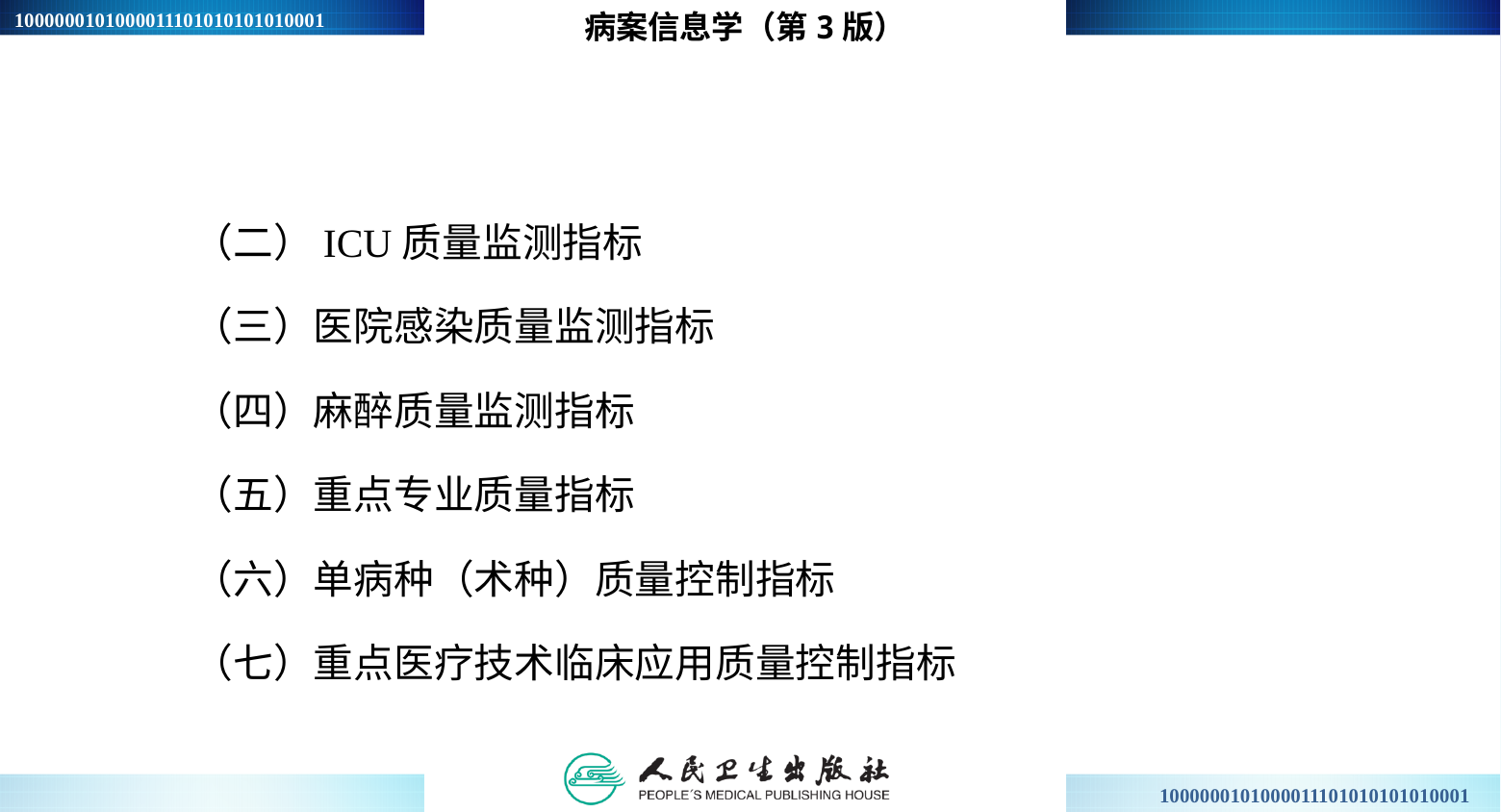

病案信息学（第3版）
（二）ICU质量监测指标
（三）医院感染质量监测指标
（四）麻醉质量监测指标
（五）重点专业质量指标
（六）单病种（术种）质量控制指标
（七）重点医疗技术临床应用质量控制指标